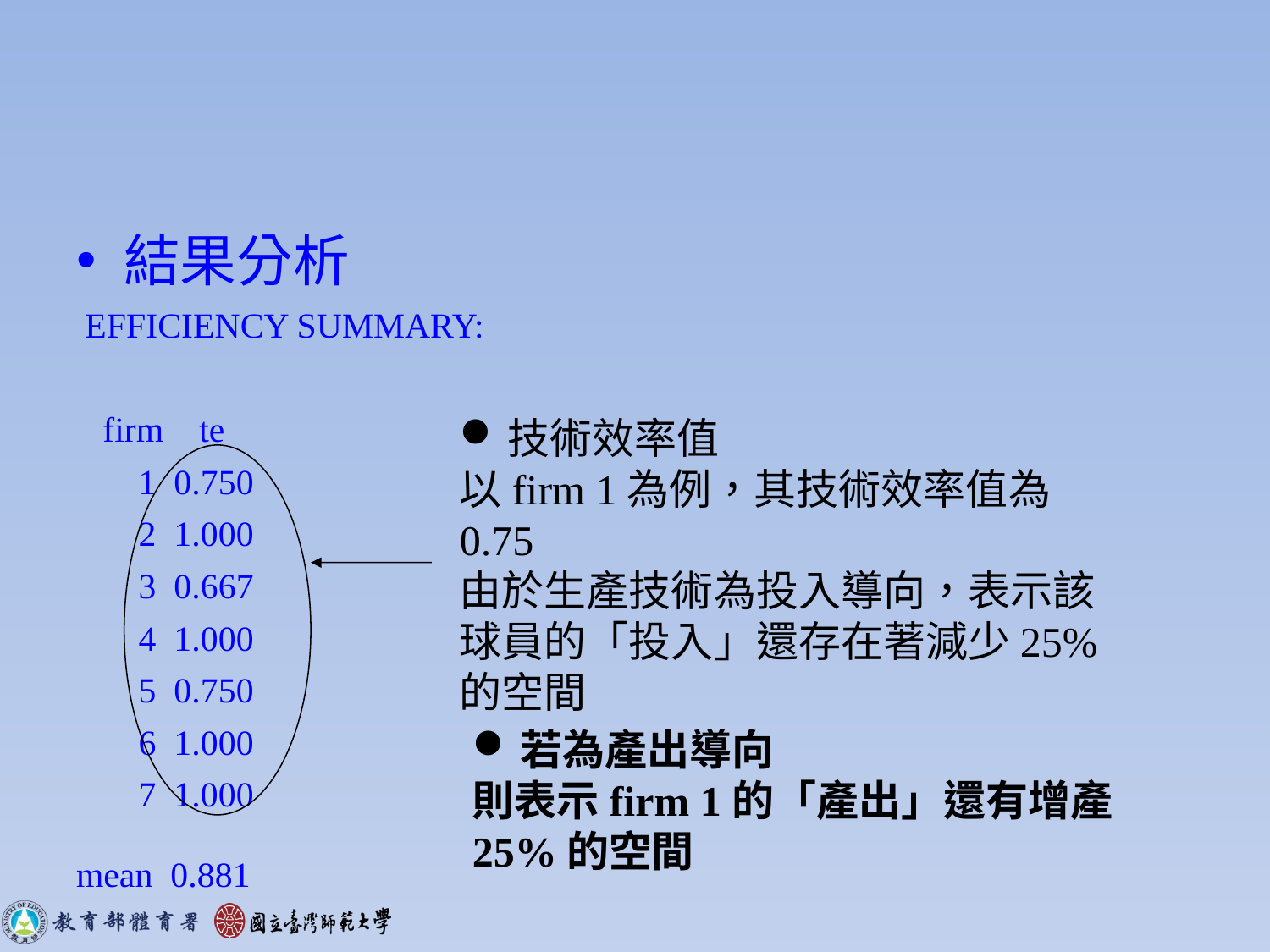

#
結果分析
 EFFICIENCY SUMMARY:

   firm    te
       1  0.750
       2  1.000
       3  0.667
       4  1.000
       5  0.750
       6  1.000
       7  1.000
mean  0.881
技術效率值
以firm 1為例，其技術效率值為0.75
由於生產技術為投入導向，表示該球員的「投入」還存在著減少25%的空間

若為產出導向
則表示firm 1的「產出」還有增產25%的空間